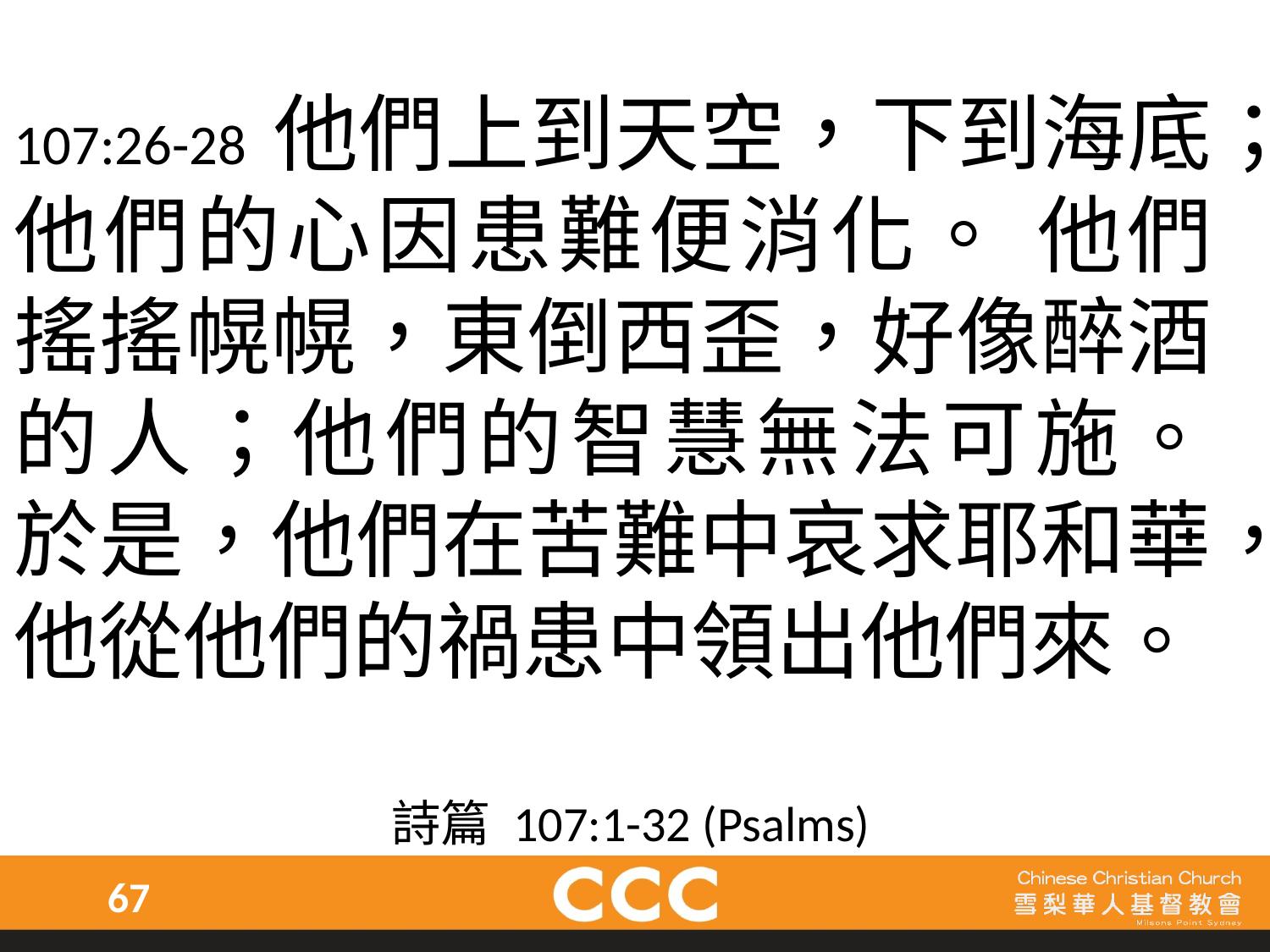

107:26-28 他們上到天空，下到海底；他們的心因患難便消化。 他們搖搖幌幌，東倒西歪，好像醉酒的人；他們的智慧無法可施。 於是，他們在苦難中哀求耶和華，他從他們的禍患中領出他們來。
詩篇 107:1-32 (Psalms)
67